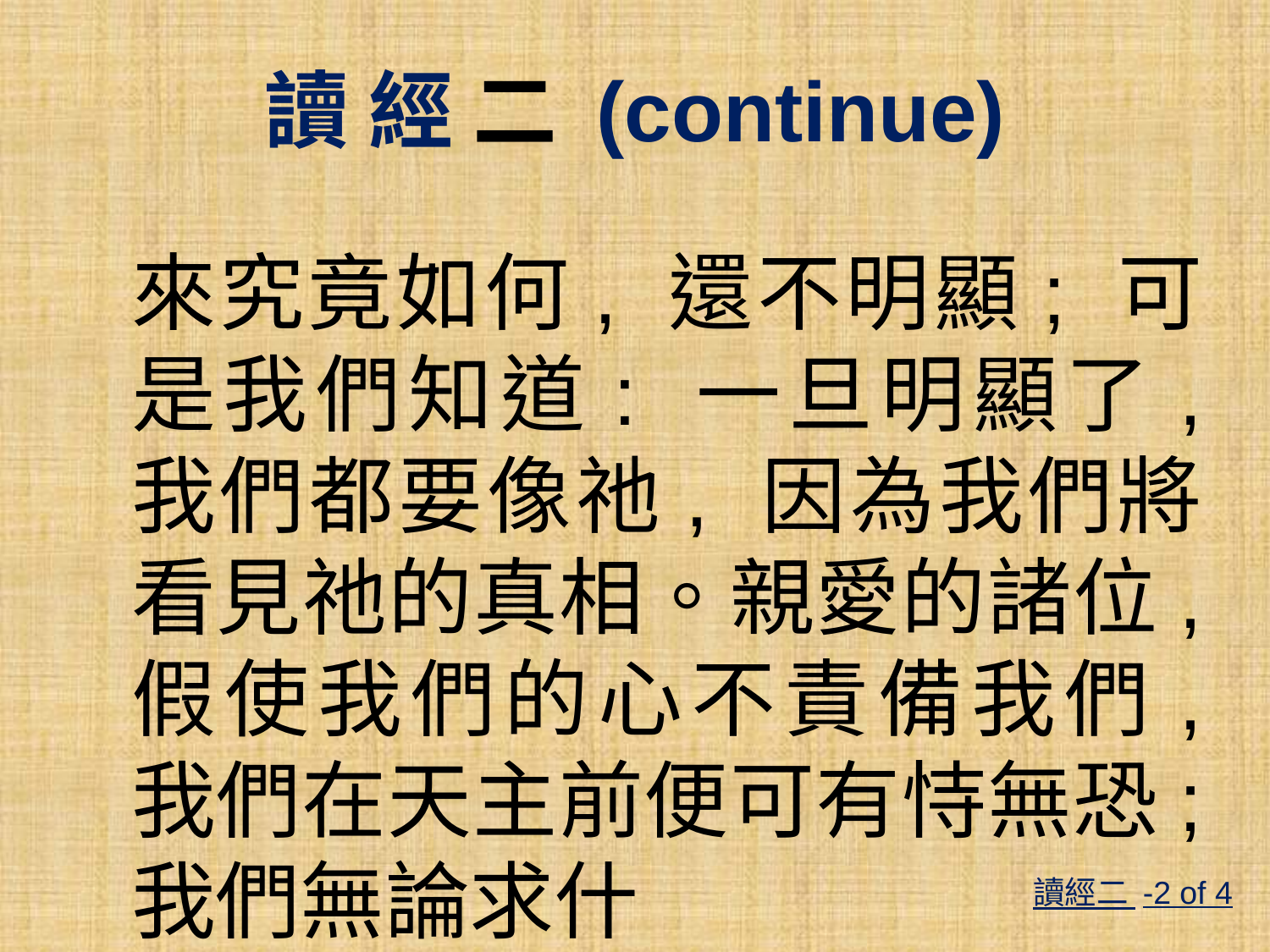

讀 經 二 (continue)

來究竟如何, 還不明顯; 可是我們知道: 一旦明顯了, 我們都要像祂, 因為我們將看見祂的真相。親愛的諸位, 假使我們的心不責備我們, 我們在天主前便可有恃無恐; 我們無論求什
讀經二 -2 of 4